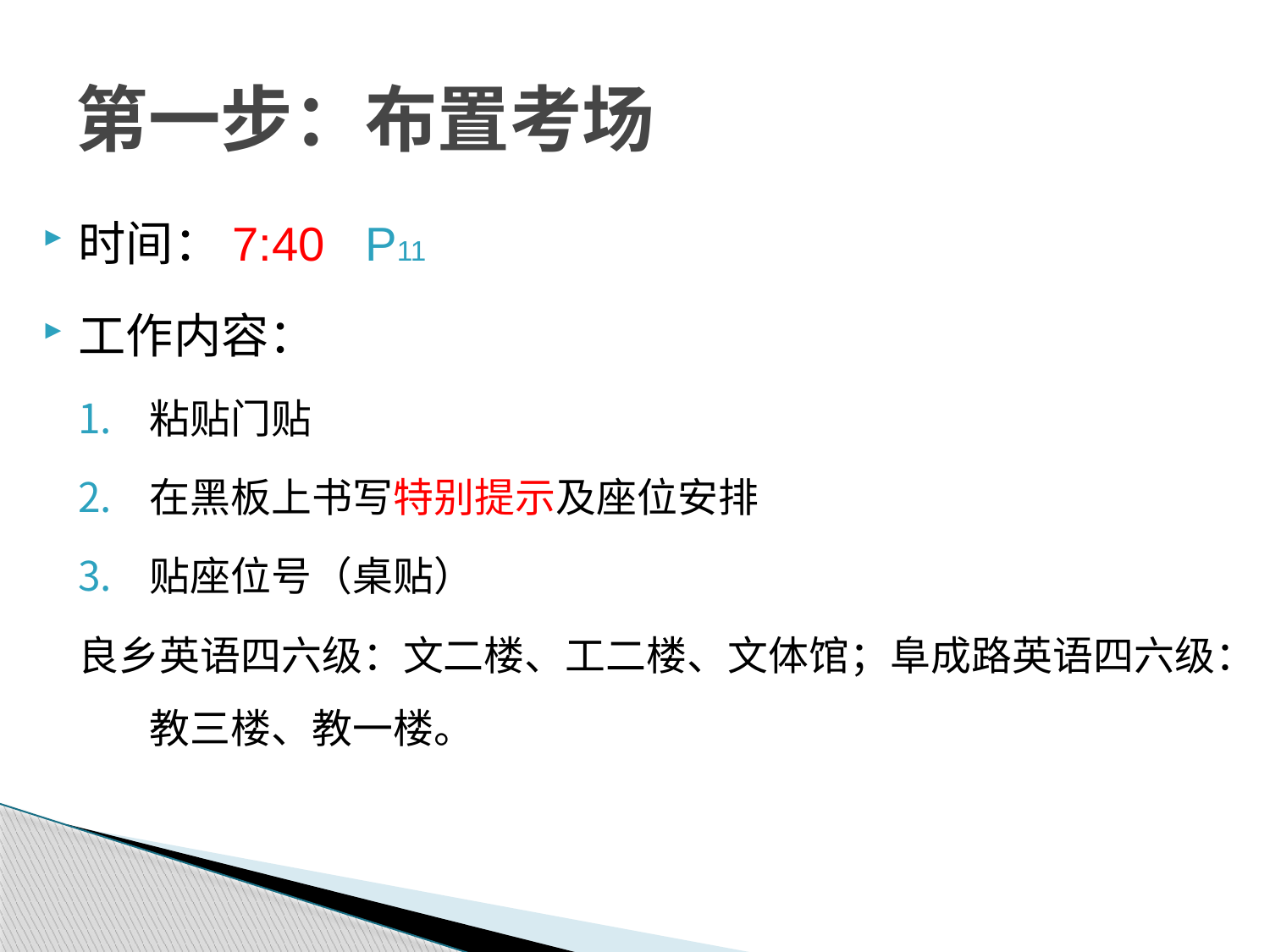

# 第一步：布置考场
时间：7:40   P11
工作内容：
粘贴门贴
在黑板上书写特别提示及座位安排
贴座位号（桌贴）
良乡英语四六级：文二楼、工二楼、文体馆；阜成路英语四六级：教三楼、教一楼。